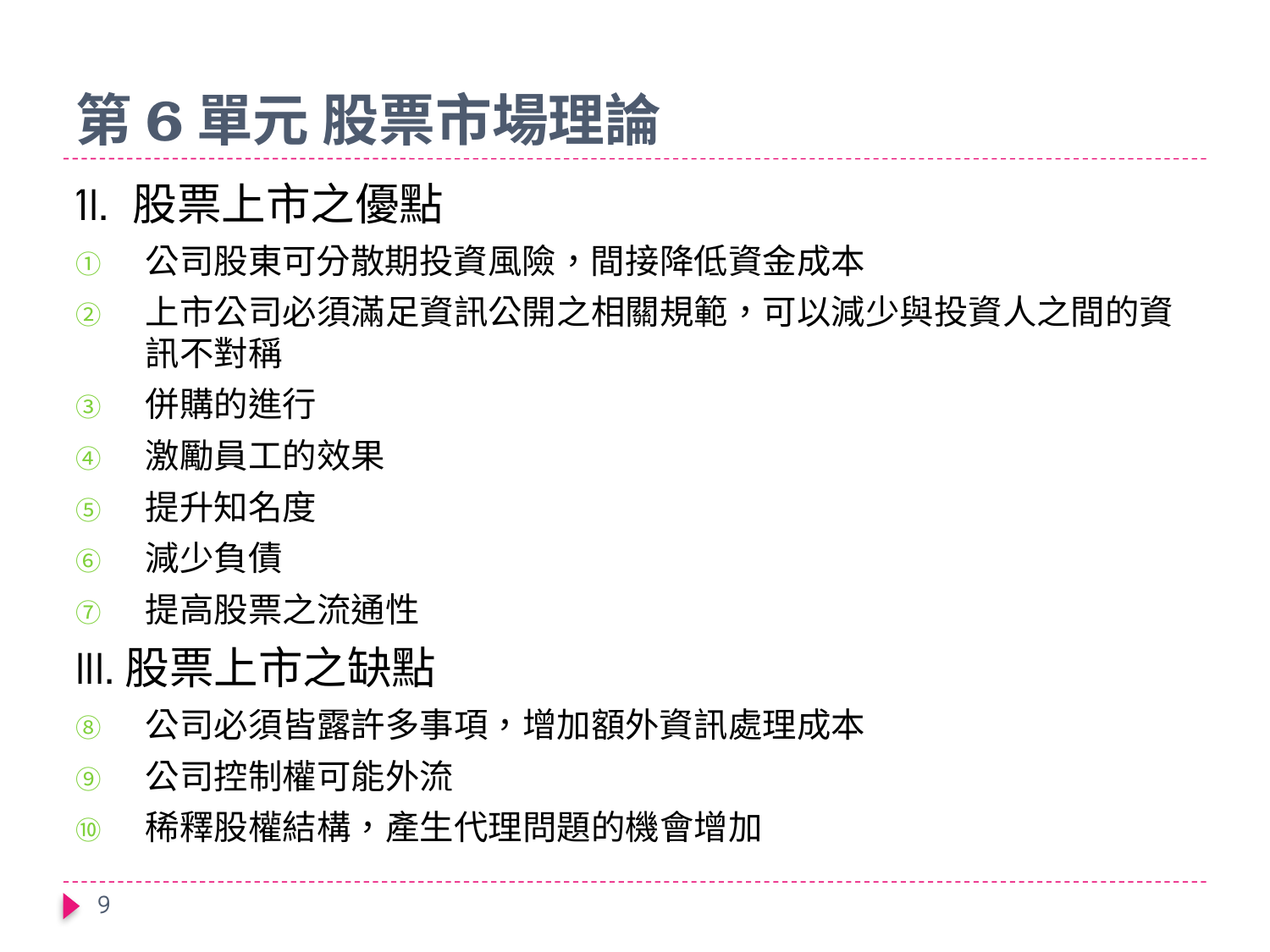

# 第6單元 股票市場理論
1I. 股票上市之優點
公司股東可分散期投資風險，間接降低資金成本
上市公司必須滿足資訊公開之相關規範，可以減少與投資人之間的資訊不對稱
併購的進行
激勵員工的效果
提升知名度
減少負債
提高股票之流通性
III.股票上市之缺點
公司必須皆露許多事項，增加額外資訊處理成本
公司控制權可能外流
稀釋股權結構，產生代理問題的機會增加

9